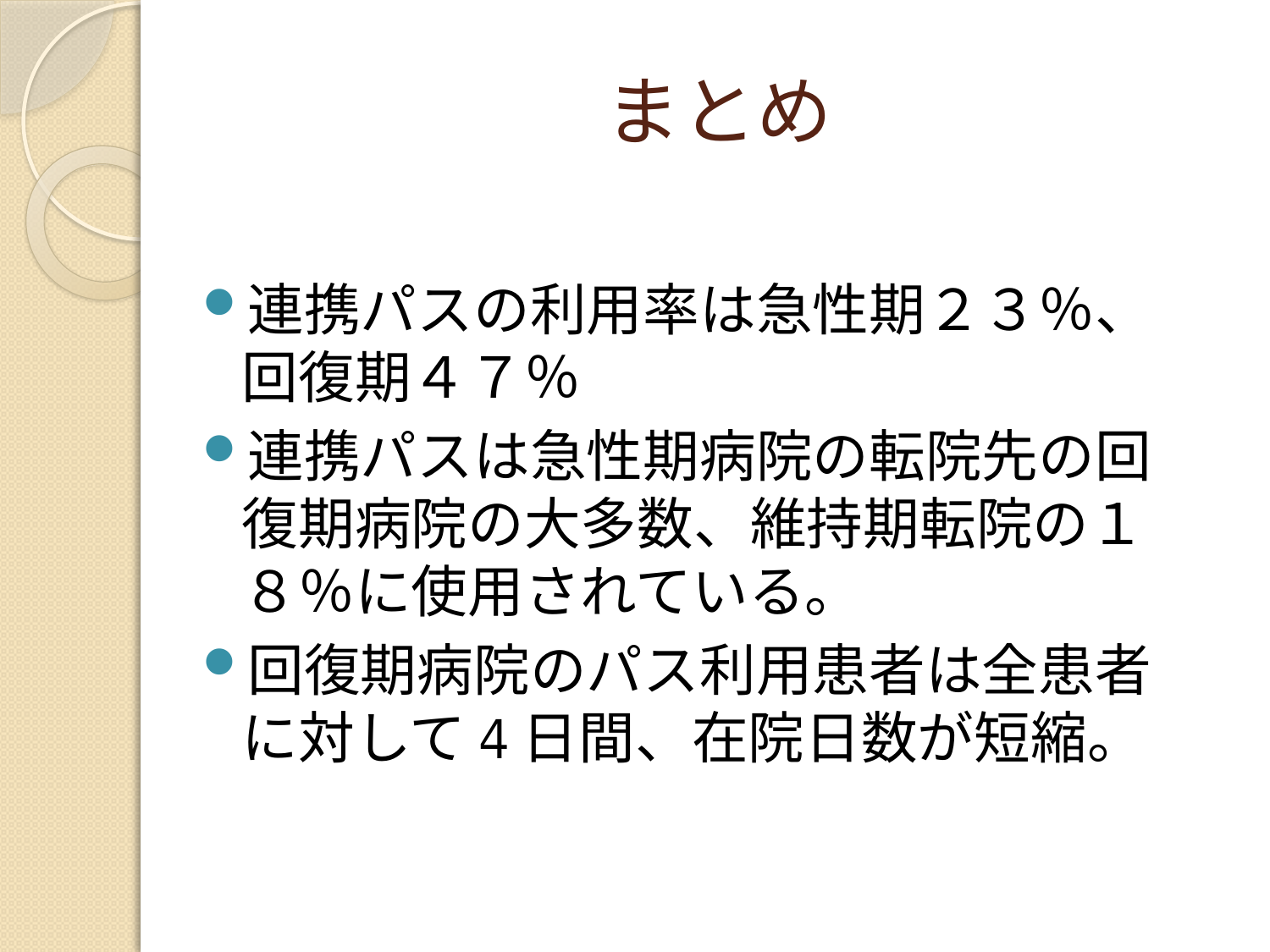

# まとめ
連携パスの利用率は急性期２３％、回復期４７％
連携パスは急性期病院の転院先の回復期病院の大多数、維持期転院の１８％に使用されている。
回復期病院のパス利用患者は全患者に対して4日間、在院日数が短縮。